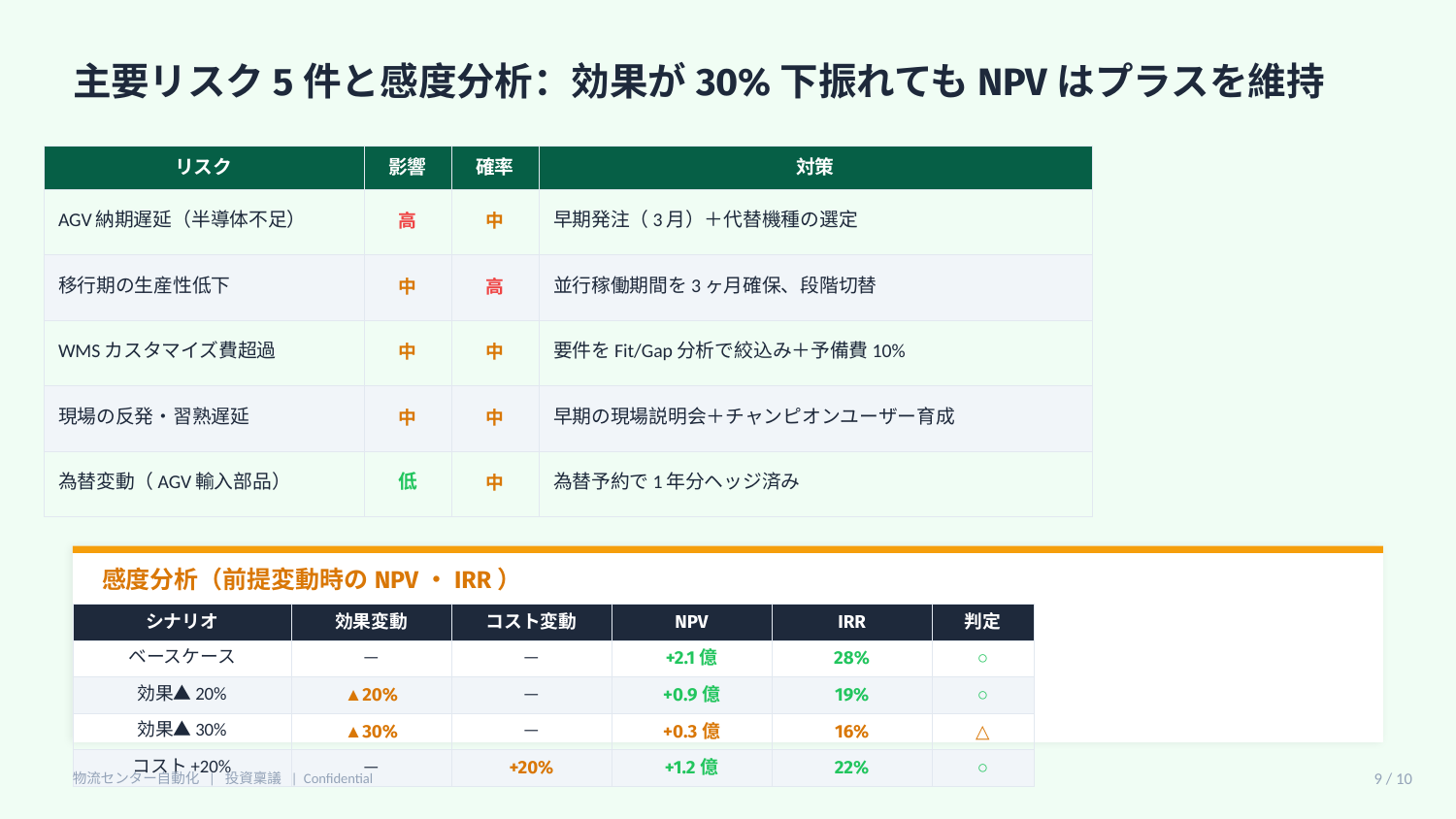

主要リスク5件と感度分析：効果が30%下振れてもNPVはプラスを維持
| リスク | 影響 | 確率 | 対策 |
| --- | --- | --- | --- |
| AGV納期遅延（半導体不足） | 高 | 中 | 早期発注（3月）＋代替機種の選定 |
| 移行期の生産性低下 | 中 | 高 | 並行稼働期間を3ヶ月確保、段階切替 |
| WMSカスタマイズ費超過 | 中 | 中 | 要件をFit/Gap分析で絞込み＋予備費10% |
| 現場の反発・習熟遅延 | 中 | 中 | 早期の現場説明会＋チャンピオンユーザー育成 |
| 為替変動（AGV輸入部品） | 低 | 中 | 為替予約で1年分ヘッジ済み |

感度分析（前提変動時のNPV・IRR）
| シナリオ | 効果変動 | コスト変動 | NPV | IRR | 判定 |
| --- | --- | --- | --- | --- | --- |
| ベースケース | — | — | +2.1億 | 28% | ○ |
| 効果▲20% | ▲20% | — | +0.9億 | 19% | ○ |
| 効果▲30% | ▲30% | — | +0.3億 | 16% | △ |
| コスト+20% | — | +20% | +1.2億 | 22% | ○ |
物流センター自動化  |  投資稟議  |  Confidential
9 / 10